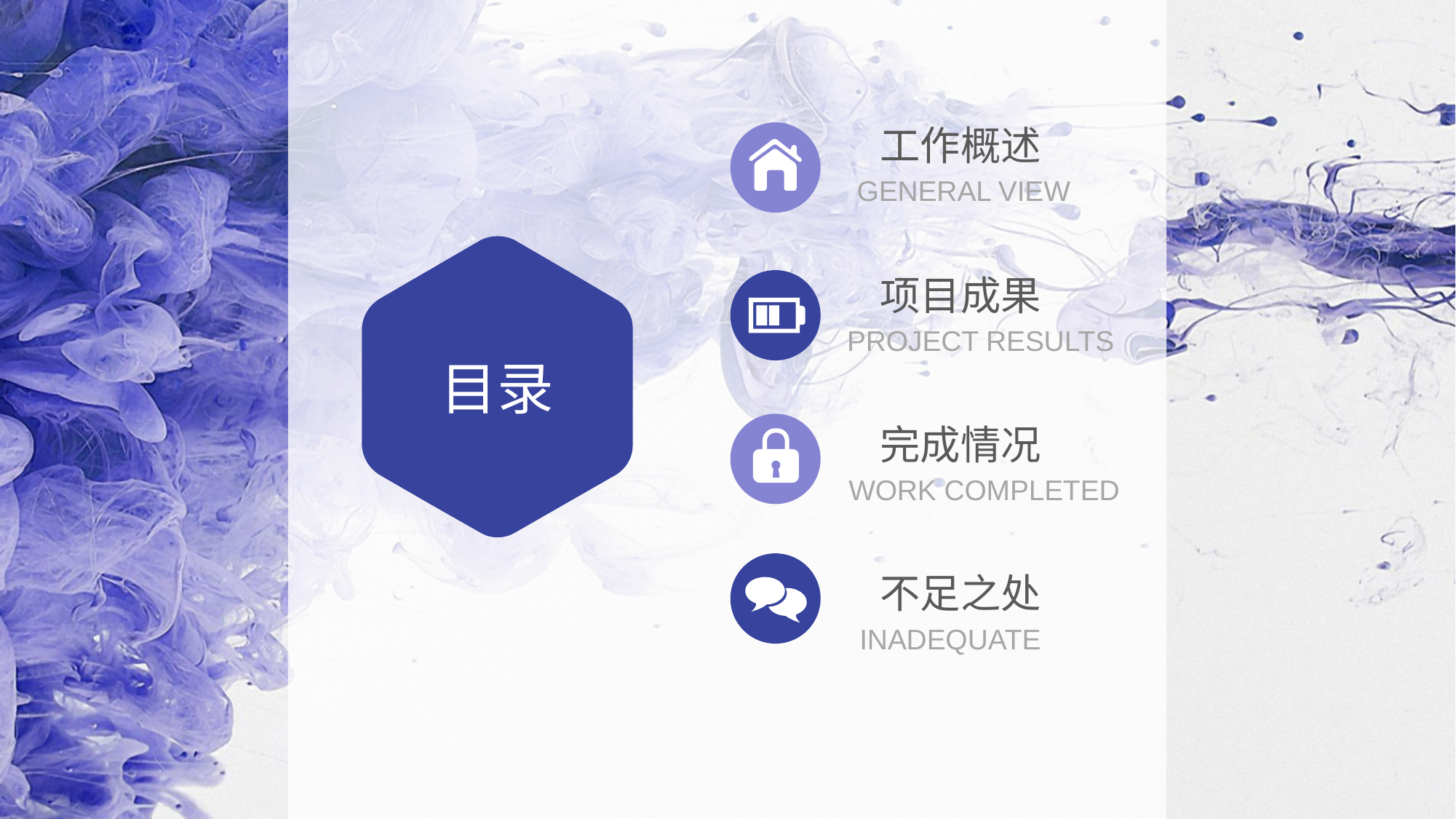

工作概述

GENERAL VIEW
目录
项目成果

PROJECT RESULTS

完成情况
WORK COMPLETED

不足之处
INADEQUATE